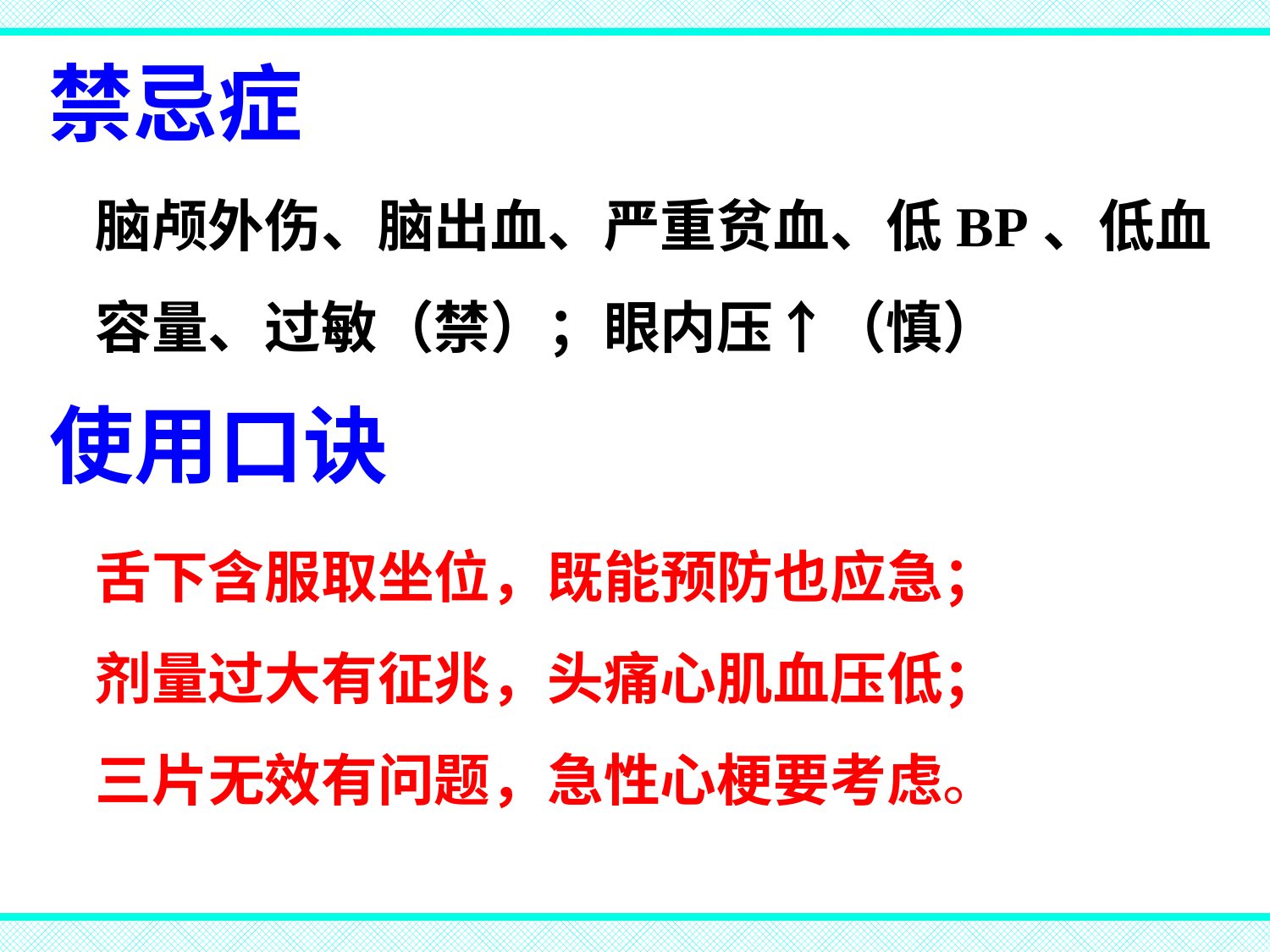

禁忌症
脑颅外伤、脑出血、严重贫血、低BP、低血容量、过敏（禁）；眼内压↑（慎）
使用口诀
舌下含服取坐位，既能预防也应急；
剂量过大有征兆，头痛心肌血压低；
三片无效有问题，急性心梗要考虑。